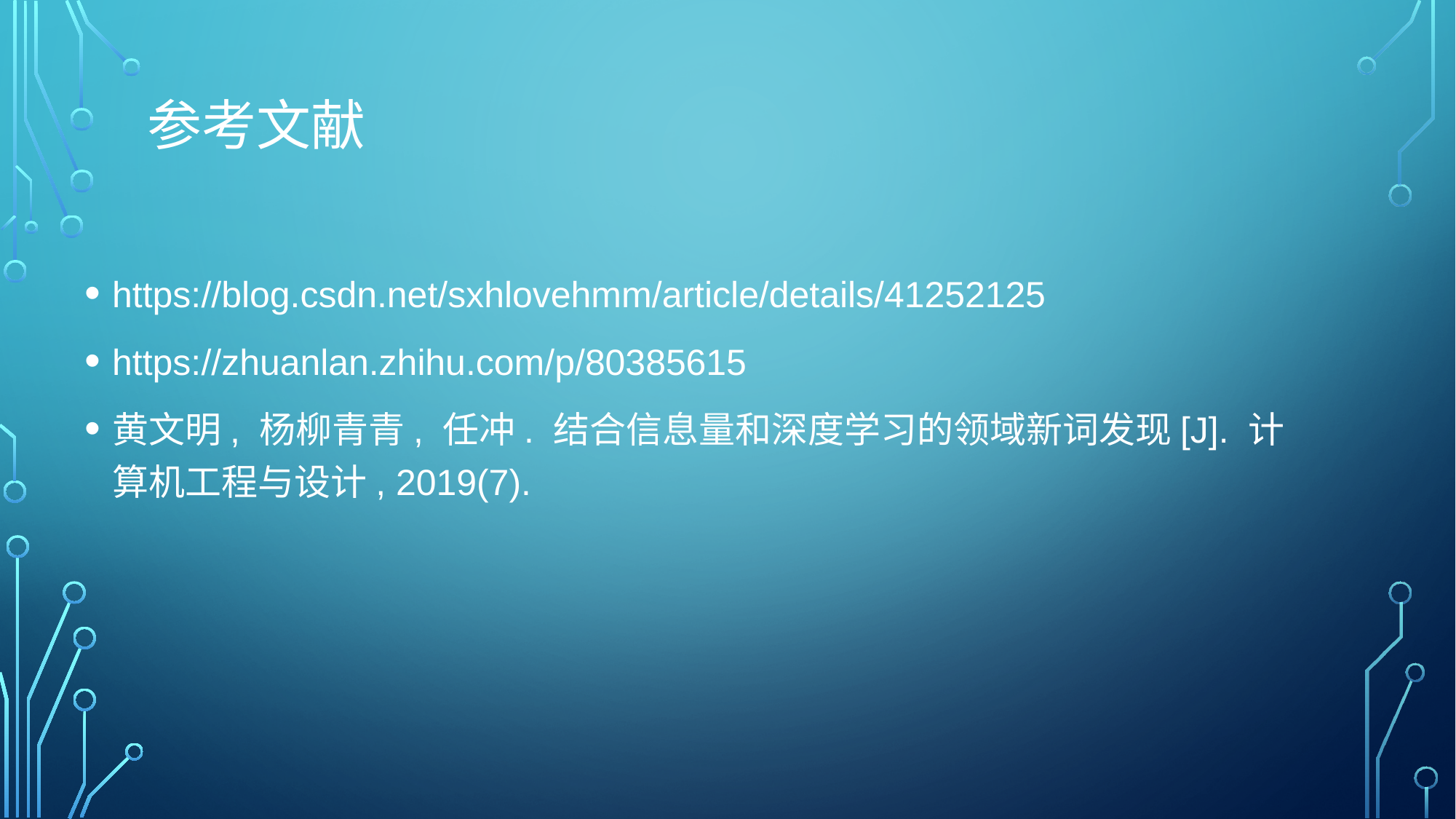

# 参考文献

https://blog.csdn.net/sxhlovehmm/article/details/41252125
https://zhuanlan.zhihu.com/p/80385615
黄文明, 杨柳青青, 任冲. 结合信息量和深度学习的领域新词发现[J]. 计算机工程与设计, 2019(7).